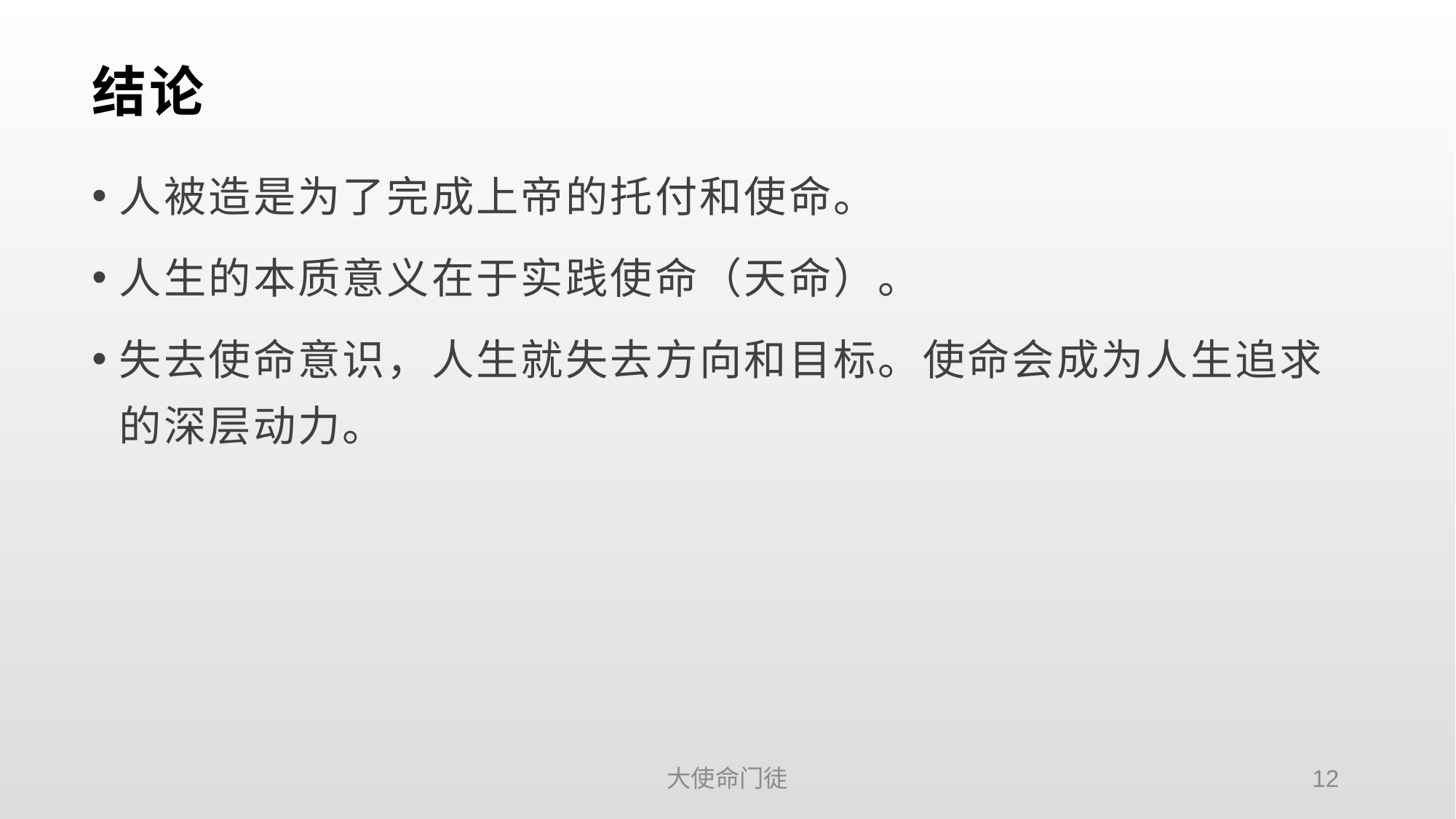

# 结论
人被造是为了完成上帝的托付和使命。
人生的本质意义在于实践使命（天命）。
失去使命意识，人生就失去方向和目标。使命会成为人生追求的深层动力。
大使命门徒
12